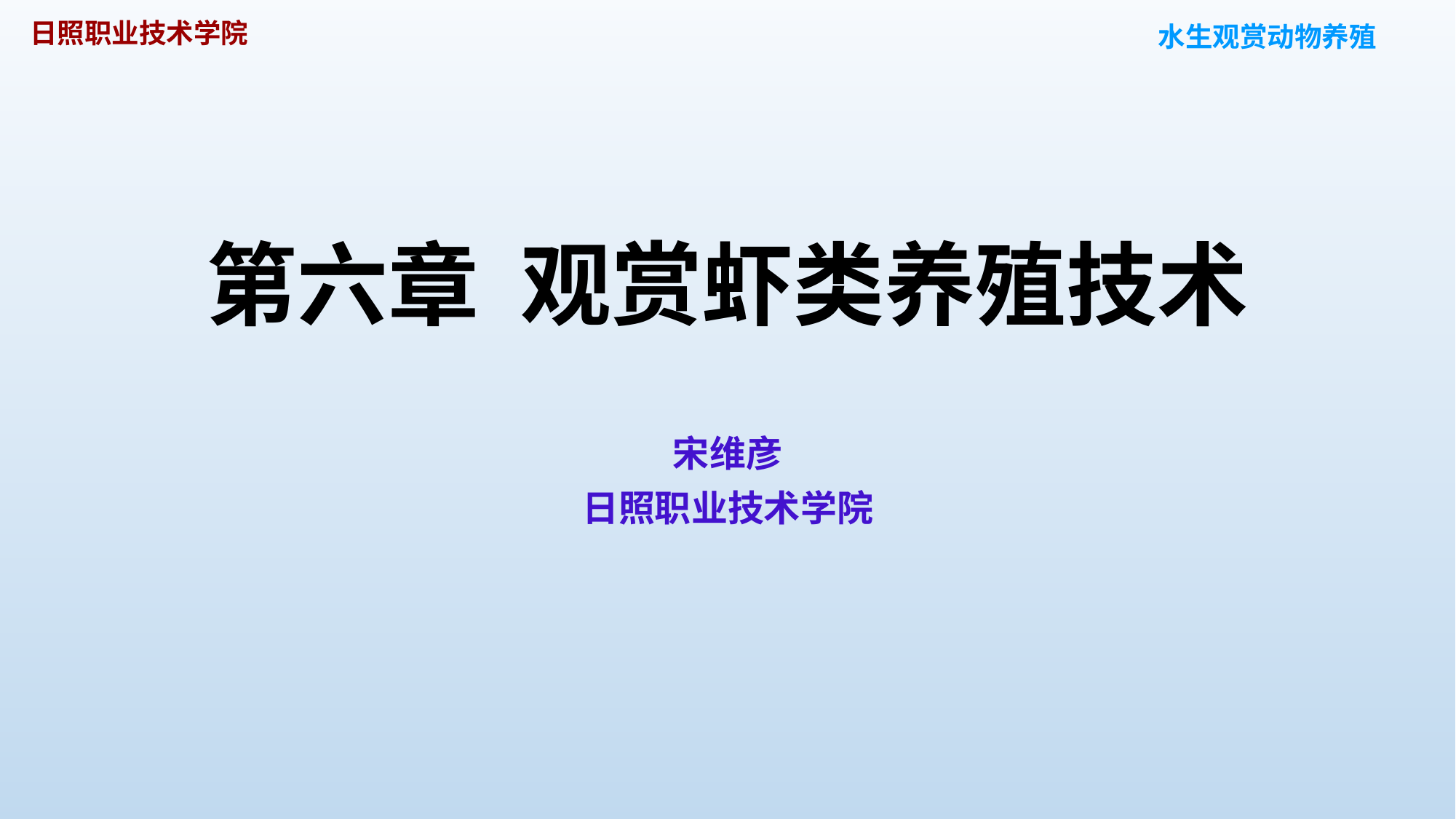

日照职业技术学院
水生观赏动物养殖
# 第六章  观赏虾类养殖技术
宋维彦
日照职业技术学院